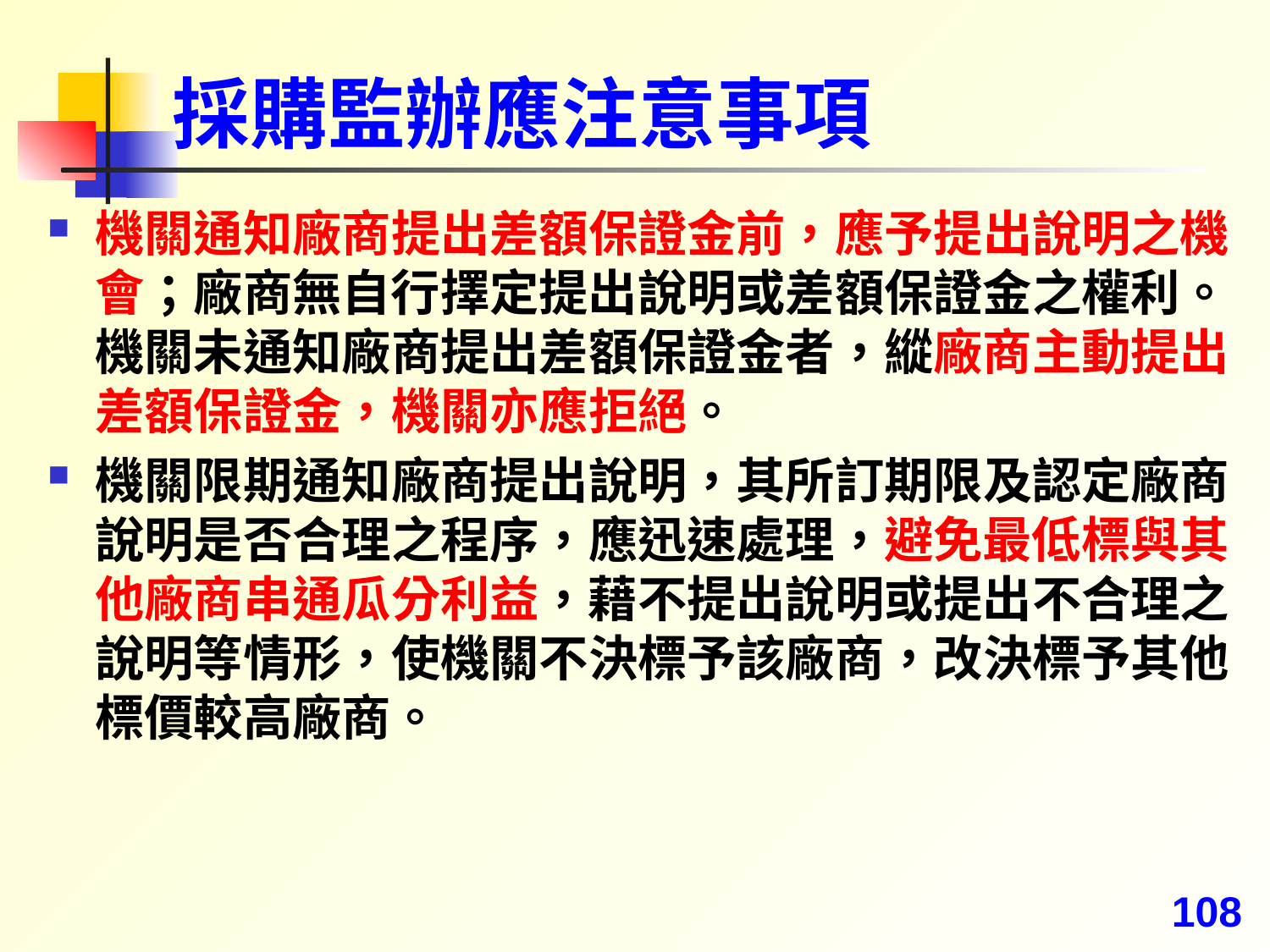

# 採購監辦應注意事項
機關通知廠商提出差額保證金前，應予提出說明之機會；廠商無自行擇定提出說明或差額保證金之權利。機關未通知廠商提出差額保證金者，縱廠商主動提出差額保證金，機關亦應拒絕。
機關限期通知廠商提出說明，其所訂期限及認定廠商說明是否合理之程序，應迅速處理，避免最低標與其他廠商串通瓜分利益，藉不提出說明或提出不合理之說明等情形，使機關不決標予該廠商，改決標予其他標價較高廠商。
108